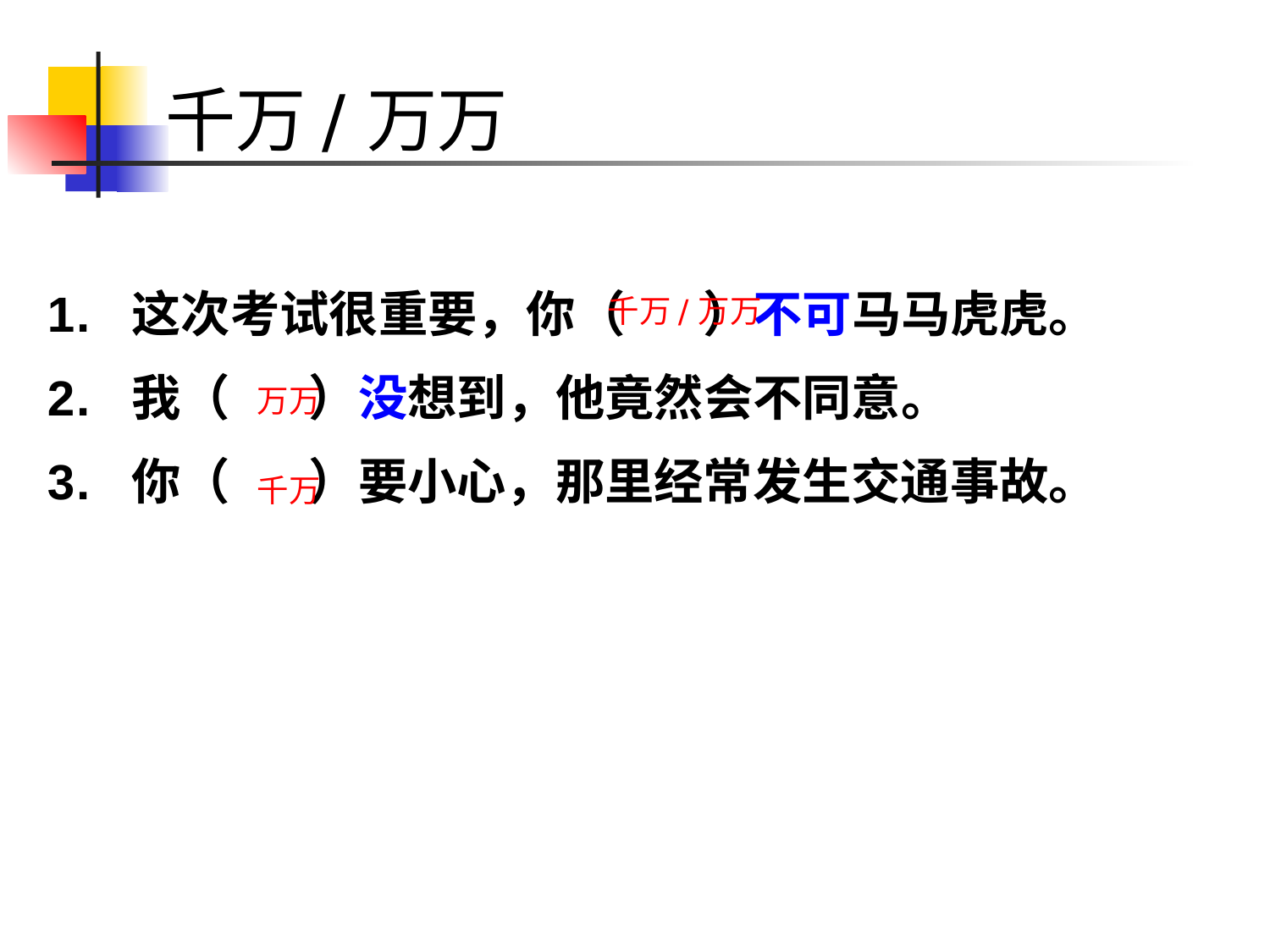

# 千万/万万
这次考试很重要，你（       ）不可马马虎虎。
我（       ）没想到，他竟然会不同意。
你（       ）要小心，那里经常发生交通事故。
千万/万万
万万
千万